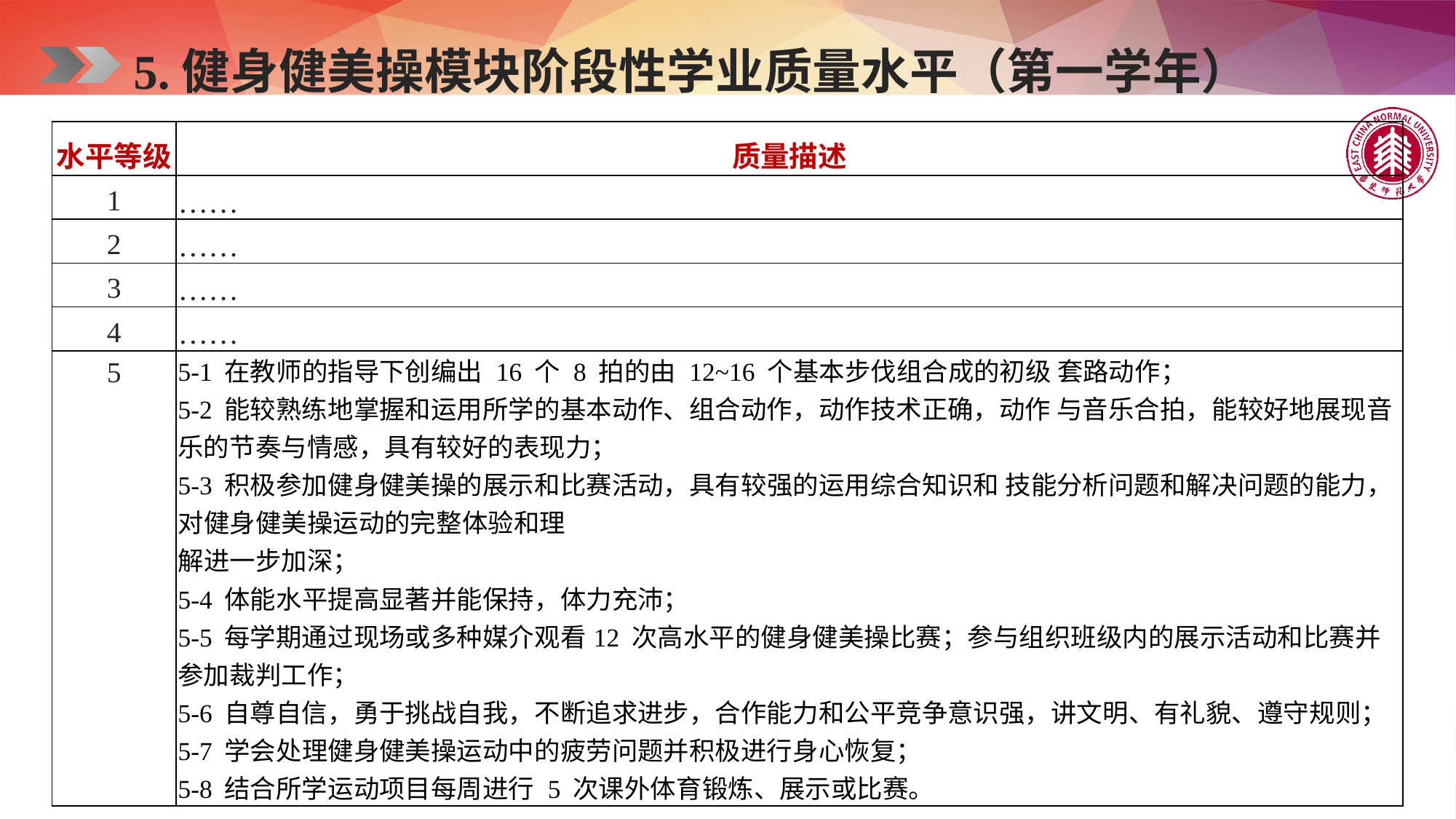

5.健身健美操模块阶段性学业质量水平（第一学年）
| 水平等级 | 质量描述 |
| --- | --- |
| 1 | …… |
| 2 | …… |
| 3 | …… |
| 4 | …… |
| 5 | 5-1 在教师的指导下创编出 16 个 8 拍的由 12~16 个基本步伐组合成的初级 套路动作； 5-2 能较熟练地掌握和运用所学的基本动作、组合动作，动作技术正确，动作 与音乐合拍，能较好地展现音乐的节奏与情感，具有较好的表现力； 5-3 积极参加健身健美操的展示和比赛活动，具有较强的运用综合知识和 技能分析问题和解决问题的能力，对健身健美操运动的完整体验和理 解进一步加深； 5-4 体能水平提高显著并能保持，体力充沛； 5-5 每学期通过现场或多种媒介观看12 次高水平的健身健美操比赛；参与组织班级内的展示活动和比赛并参加裁判工作； 5-6 自尊自信，勇于挑战自我，不断追求进步，合作能力和公平竞争意识强，讲文明、有礼貌、遵守规则； 5-7 学会处理健身健美操运动中的疲劳问题并积极进行身心恢复； 5-8 结合所学运动项目每周进行 5 次课外体育锻炼、展示或比赛。 |